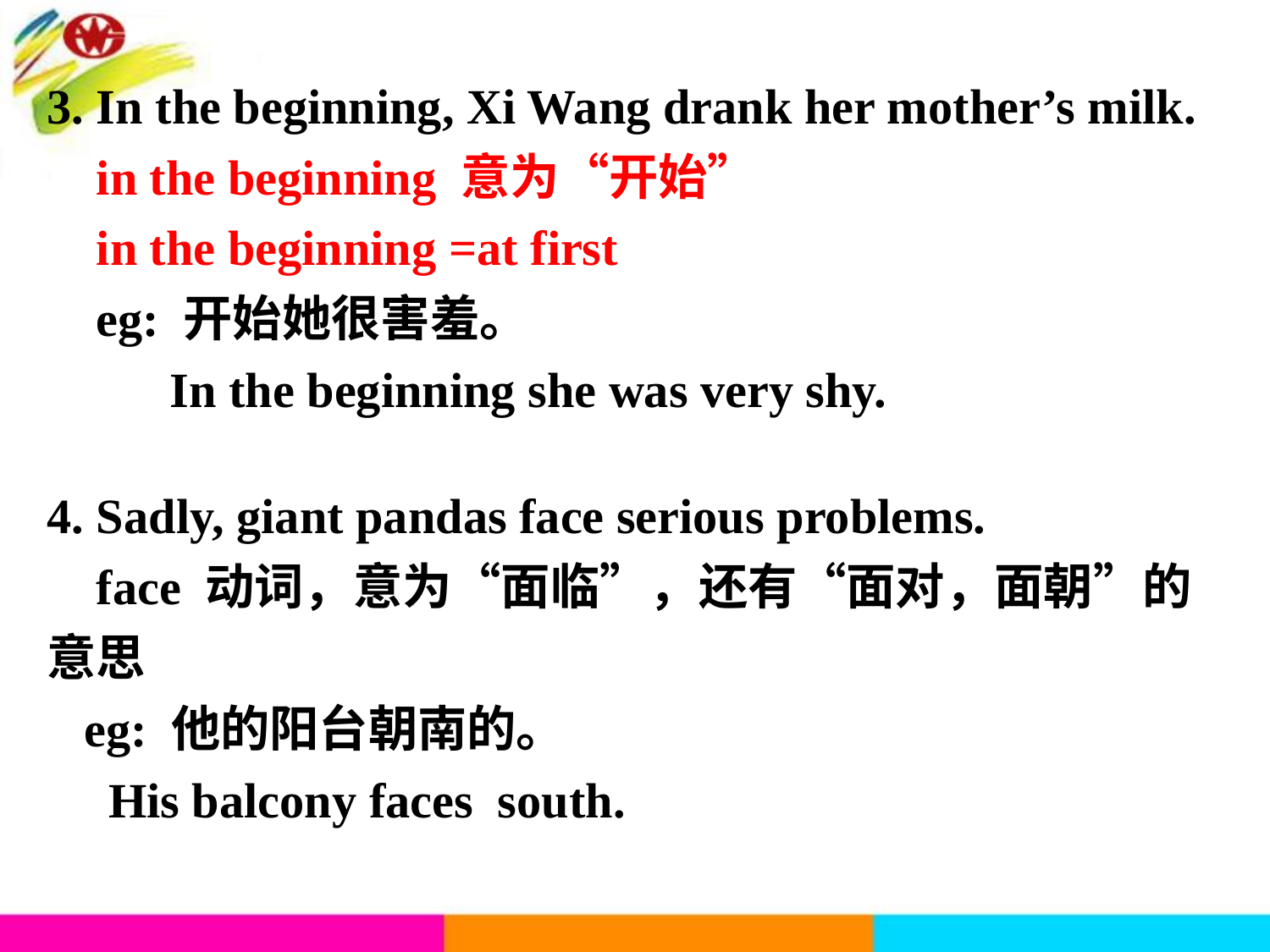

3. In the beginning, Xi Wang drank her mother’s milk.
    in the beginning 意为“开始”
    in the beginning =at first
    eg: 开始她很害羞。
          In the beginning she was very shy.
4. Sadly, giant pandas face serious problems.
    face 动词，意为“面临”，还有“面对，面朝”的意思
   eg: 他的阳台朝南的。
     His balcony faces  south.